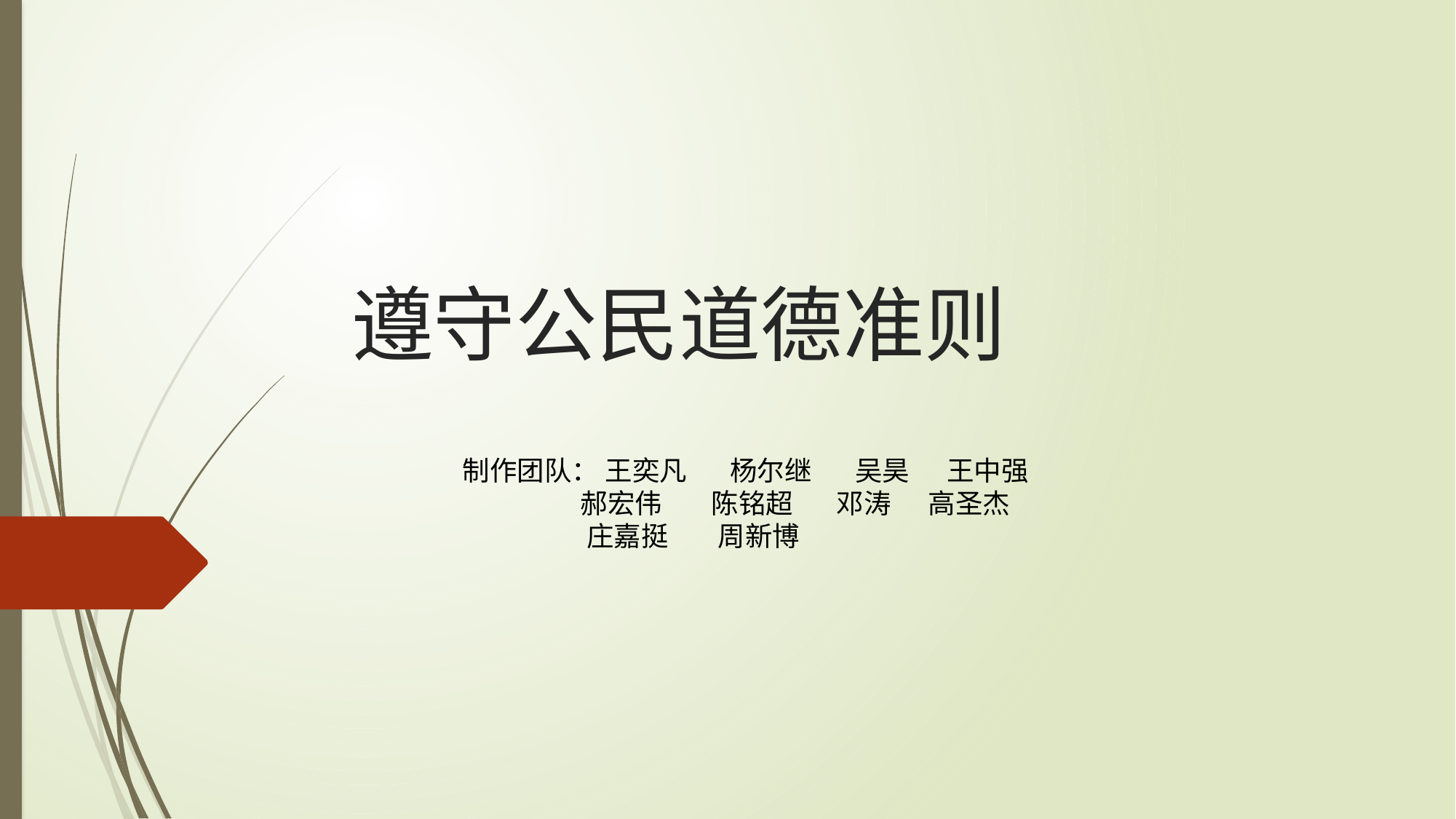

# 遵守公民道德准则
制作团队： 王奕凡       杨尔继       吴昊      王中强
                  郝宏伟        陈铭超       邓涛      高圣杰
                   庄嘉挺        周新博